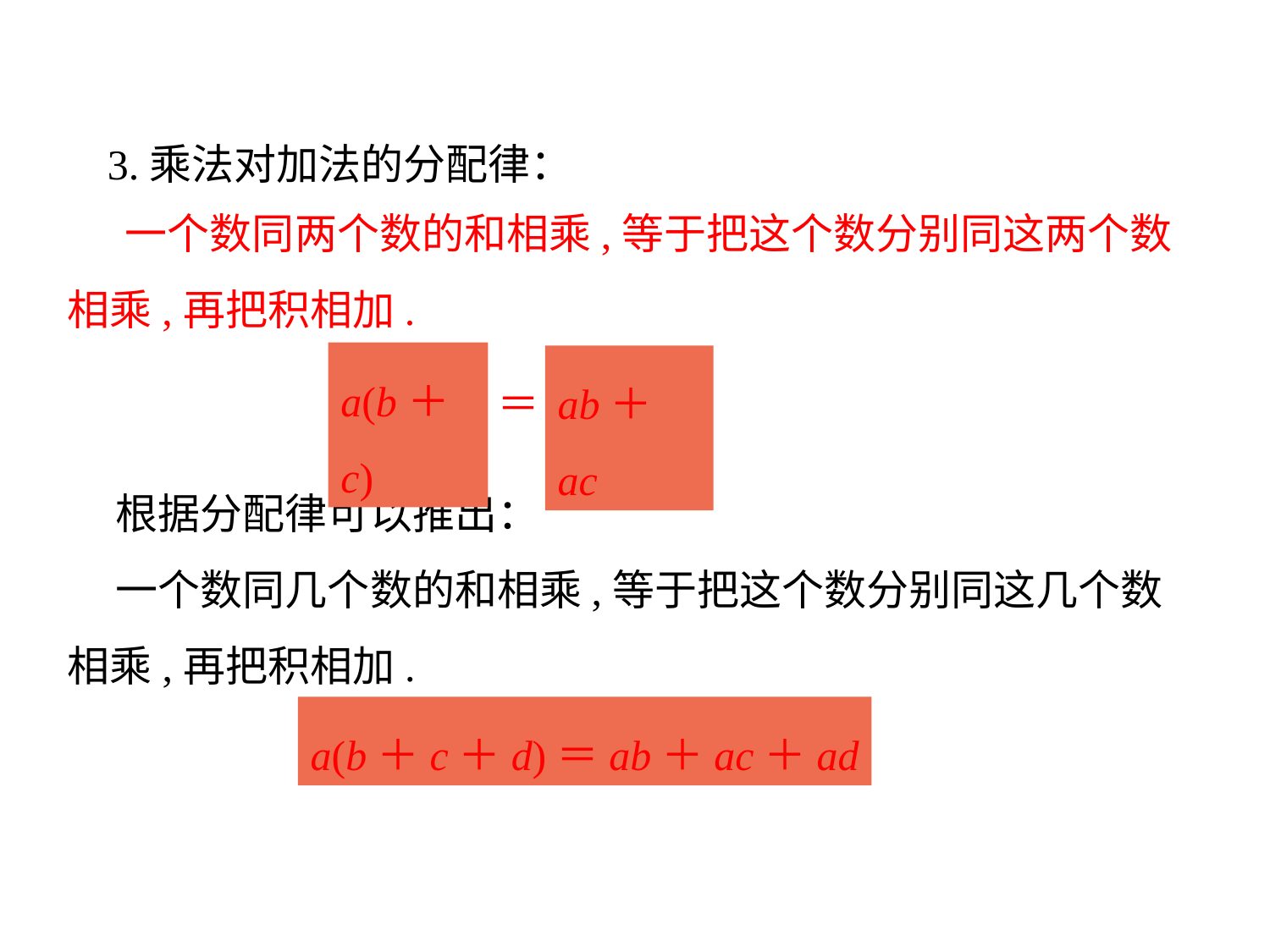

3.乘法对加法的分配律：
     一个数同两个数的和相乘,等于把这个数分别同这两个数相乘,再把积相加.
a(b＋c)
＝
ab＋ac
    根据分配律可以推出：
    一个数同几个数的和相乘,等于把这个数分别同这几个数相乘,再把积相加.
a(b＋c＋d)＝ab＋ac＋ad